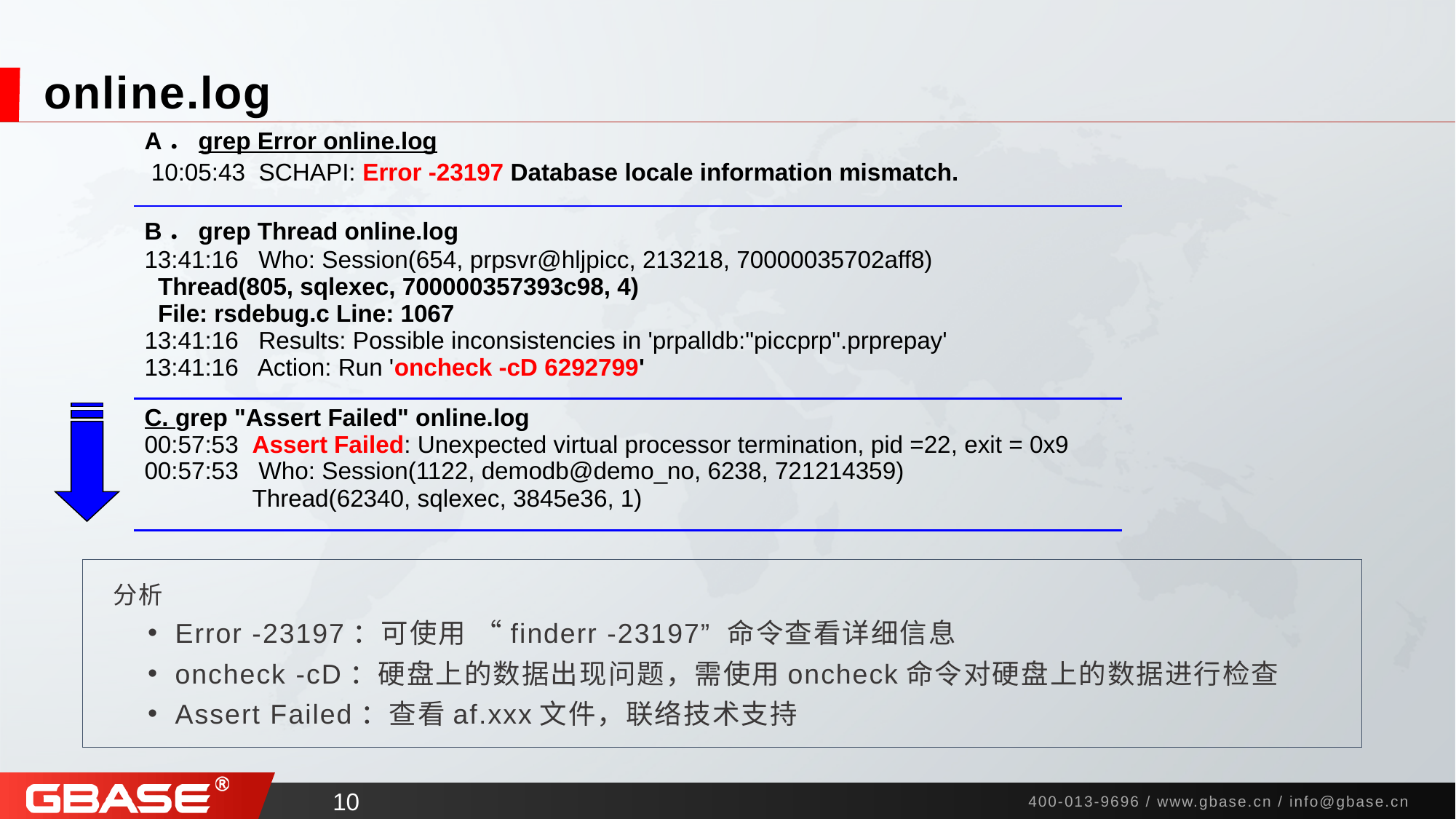

# online.log
| A．grep Error online.log 10:05:43 SCHAPI: Error -23197 Database locale information mismatch. |
| --- |
| B．grep Thread online.log 13:41:16 Who: Session(654, prpsvr@hljpicc, 213218, 70000035702aff8) Thread(805, sqlexec, 700000357393c98, 4) File: rsdebug.c Line: 1067 13:41:16 Results: Possible inconsistencies in 'prpalldb:"piccprp".prprepay' 13:41:16 Action: Run 'oncheck -cD 6292799' |
| C. grep "Assert Failed" online.log 00:57:53 Assert Failed: Unexpected virtual processor termination, pid =22, exit = 0x9 00:57:53 Who: Session(1122, demodb@demo\_no, 6238, 721214359) Thread(62340, sqlexec, 3845e36, 1) |

  分析
Error -23197：可使用 “finderr -23197” 命令查看详细信息
oncheck -cD：硬盘上的数据出现问题，需使用oncheck命令对硬盘上的数据进行检查
Assert Failed：查看af.xxx文件，联络技术支持